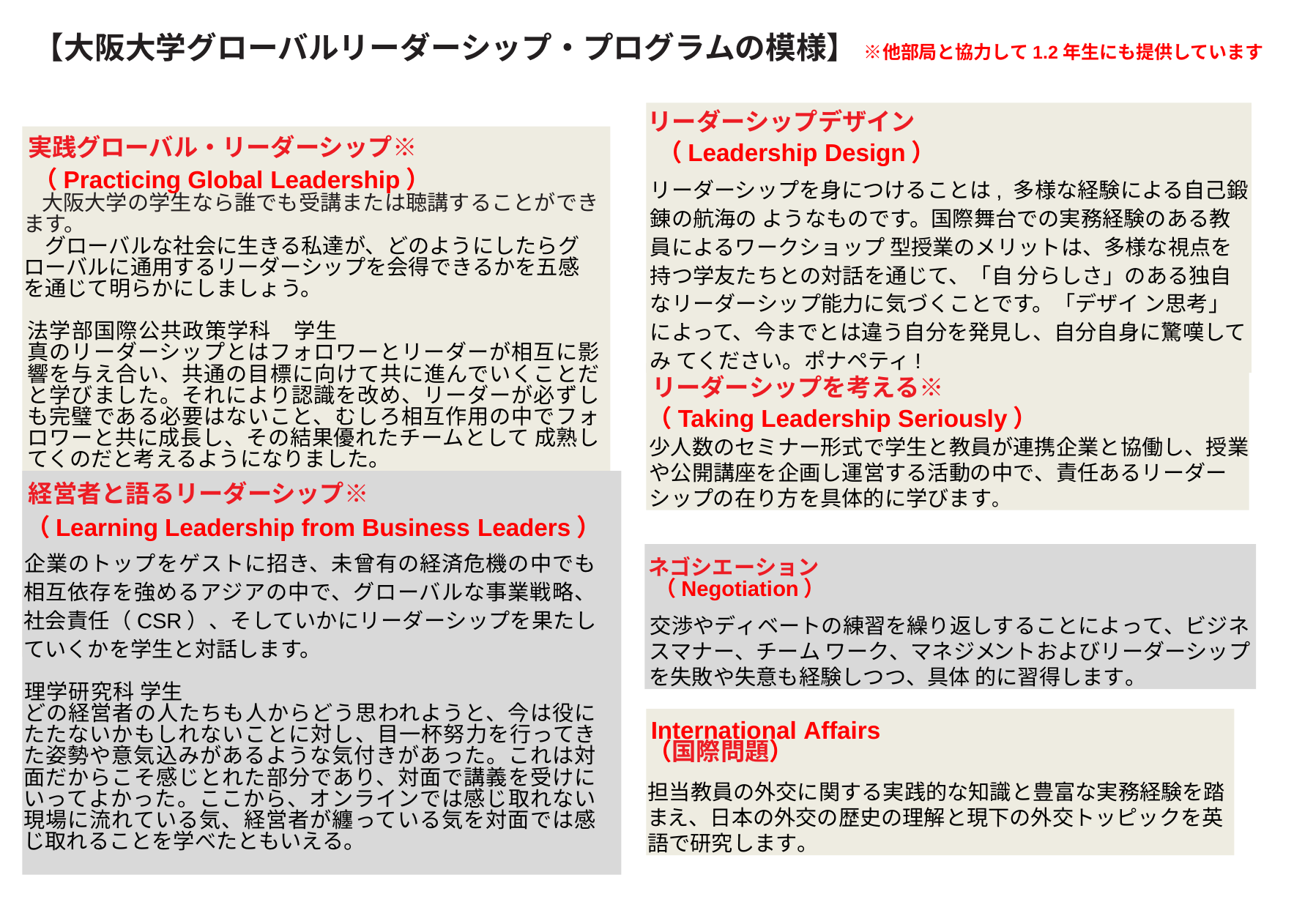

# 【大阪大学グローバルリーダーシップ・プログラムの模様】 ※他部局と協力して1.2年生にも提供しています
リーダーシップデザイン
（Leadership Design）
リーダーシップを身につけることは, 多様な経験による自己鍛錬の航海の ようなものです。国際舞台での実務経験のある教員によるワークショップ 型授業のメリットは、多様な視点を持つ学友たちとの対話を通じて、「自 分らしさ」のある独自なリーダーシップ能力に気づくことです。「デザイ ン思考」によって、今までとは違う自分を発見し、自分自身に驚嘆してみ てください。ポナペティ!
実践グローバル・リーダーシップ※
（Practicing Global Leadership）
　大阪大学の学生なら誰でも受講または聴講することができます。
　グローバルな社会に生きる私達が、どのようにしたらグローバルに通用するリーダーシップを会得できるかを五感を通じて明らかにしましょう。

法学部国際公共政策学科　学生
真のリーダーシップとはフォロワーとリーダーが相互に影響を与え合い、共通の目標に向けて共に進んでいくことだと学びました。それにより認識を改め、リーダーが必ずしも完璧である必要はないこと、むしろ相互作用の中でフォロワーと共に成長し、その結果優れたチームとして 成熟してくのだと考えるようになりました。
リーダーシップを考える※
（Taking Leadership Seriously）
少人数のセミナー形式で学生と教員が連携企業と協働し、授業や公開講座を企画し運営する活動の中で、責任あるリーダーシップの在り方を具体的に学びます。
経営者と語るリーダーシップ※
（Learning Leadership from Business Leaders）
企業のトップをゲストに招き、未曾有の経済危機の中でも相互依存を強めるアジアの中で、グローバルな事業戦略、社会責任（CSR）、そしていかにリーダーシップを果たしていくかを学生と対話します。

理学研究科 学生
どの経営者の人たちも人からどう思われようと、今は役にたたないかもしれないことに対し、目一杯努力を行ってきた姿勢や意気込みがあるような気付きがあった。これは対面だからこそ感じとれた部分であり、対面で講義を受けにいってよかった。ここから、オンラインでは感じ取れない現場に流れている気、経営者が纏っている気を対面では感じ取れることを学べたともいえる。

ネゴシエーション
（Negotiation）
交渉やディベートの練習を繰り返しすることによって、ビジネスマナー、チーム ワーク、マネジメントおよびリーダーシップを失敗や失意も経験しつつ、具体 的に習得します。
International Affairs
（国際問題）
担当教員の外交に関する実践的な知識と豊富な実務経験を踏まえ、日本の外交の歴史の理解と現下の外交トッピックを英語で研究します。